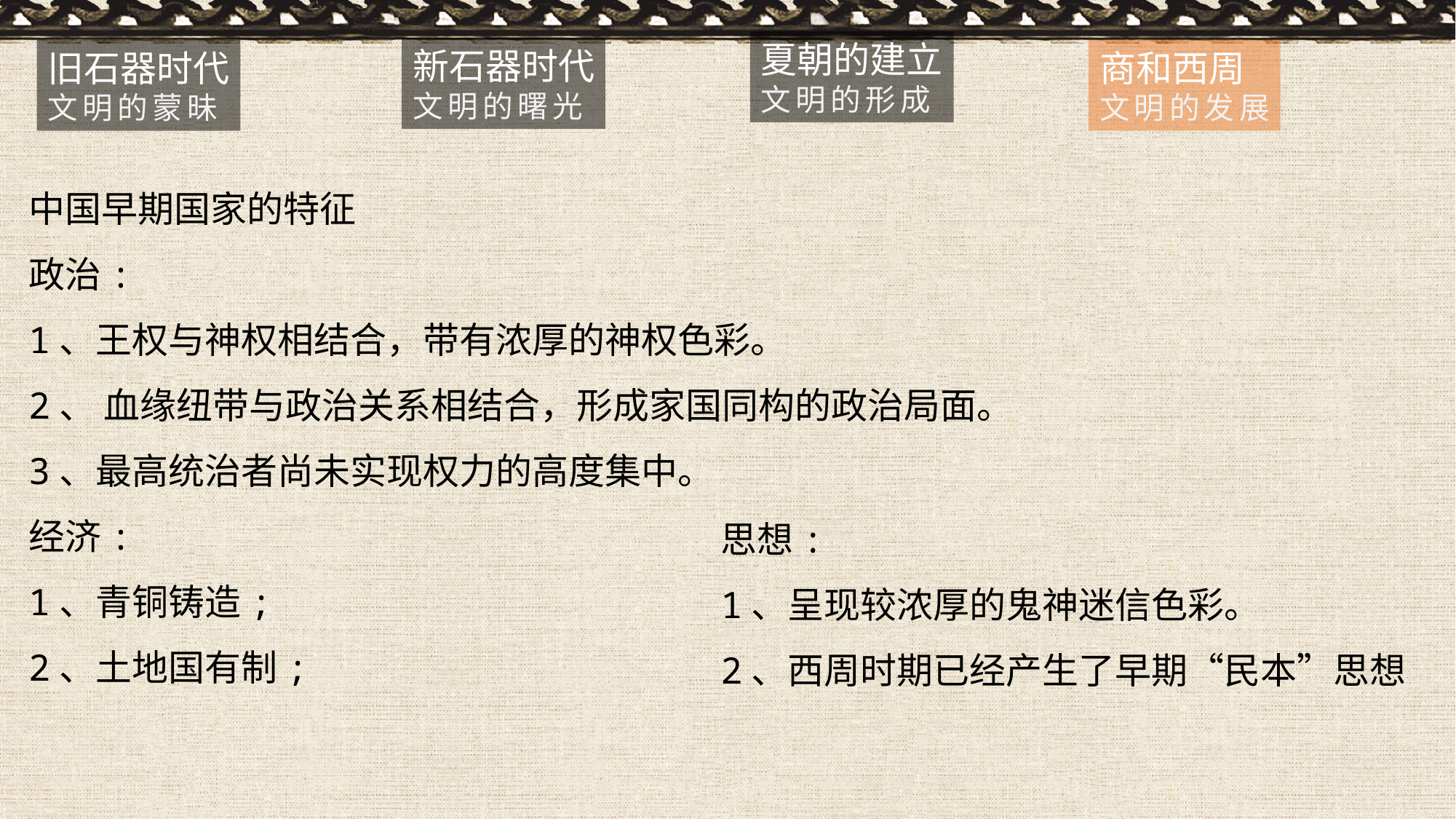

夏朝的建立
文明的形成
新石器时代
文明的曙光
旧石器时代
文明的蒙昧
商和西周
文明的发展
中国早期国家的特征
政治:
1、王权与神权相结合，带有浓厚的神权色彩。
2、 血缘纽带与政治关系相结合，形成家国同构的政治局面。
3、最高统治者尚未实现权力的高度集中。
经济:
1、青铜铸造;
2、土地国有制;
思想:
1、呈现较浓厚的鬼神迷信色彩。
2、西周时期已经产生了早期“民本”思想